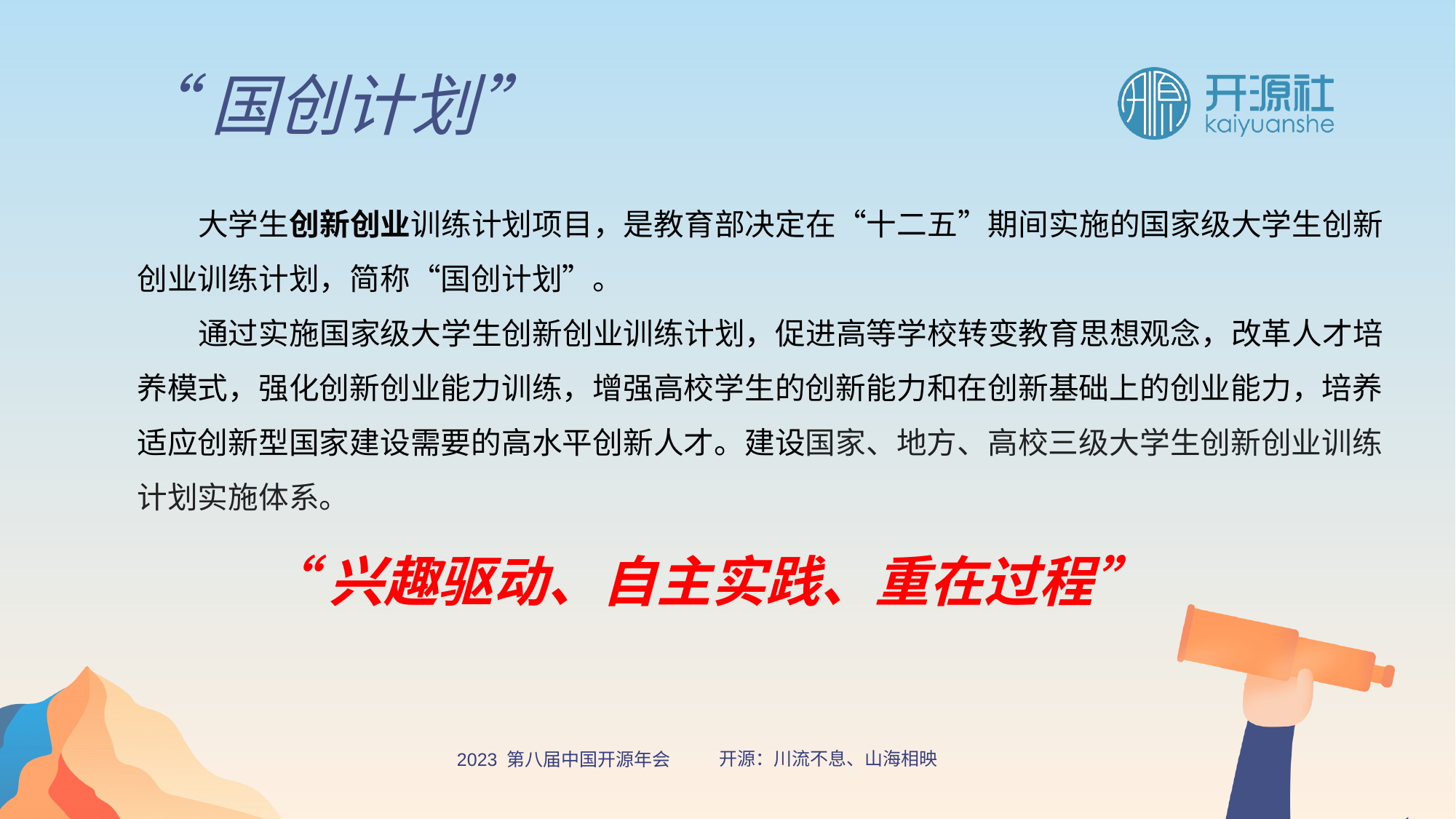

“国创计划”
        大学生创新创业训练计划项目，是教育部决定在“十二五”期间实施的国家级大学生创新创业训练计划，简称“国创计划”。
        通过实施国家级大学生创新创业训练计划，促进高等学校转变教育思想观念，改革人才培养模式，强化创新创业能力训练，增强高校学生的创新能力和在创新基础上的创业能力，培养适应创新型国家建设需要的高水平创新人才。建设国家、地方、高校三级大学生创新创业训练计划实施体系。
                  “兴趣驱动、自主实践、重在过程”